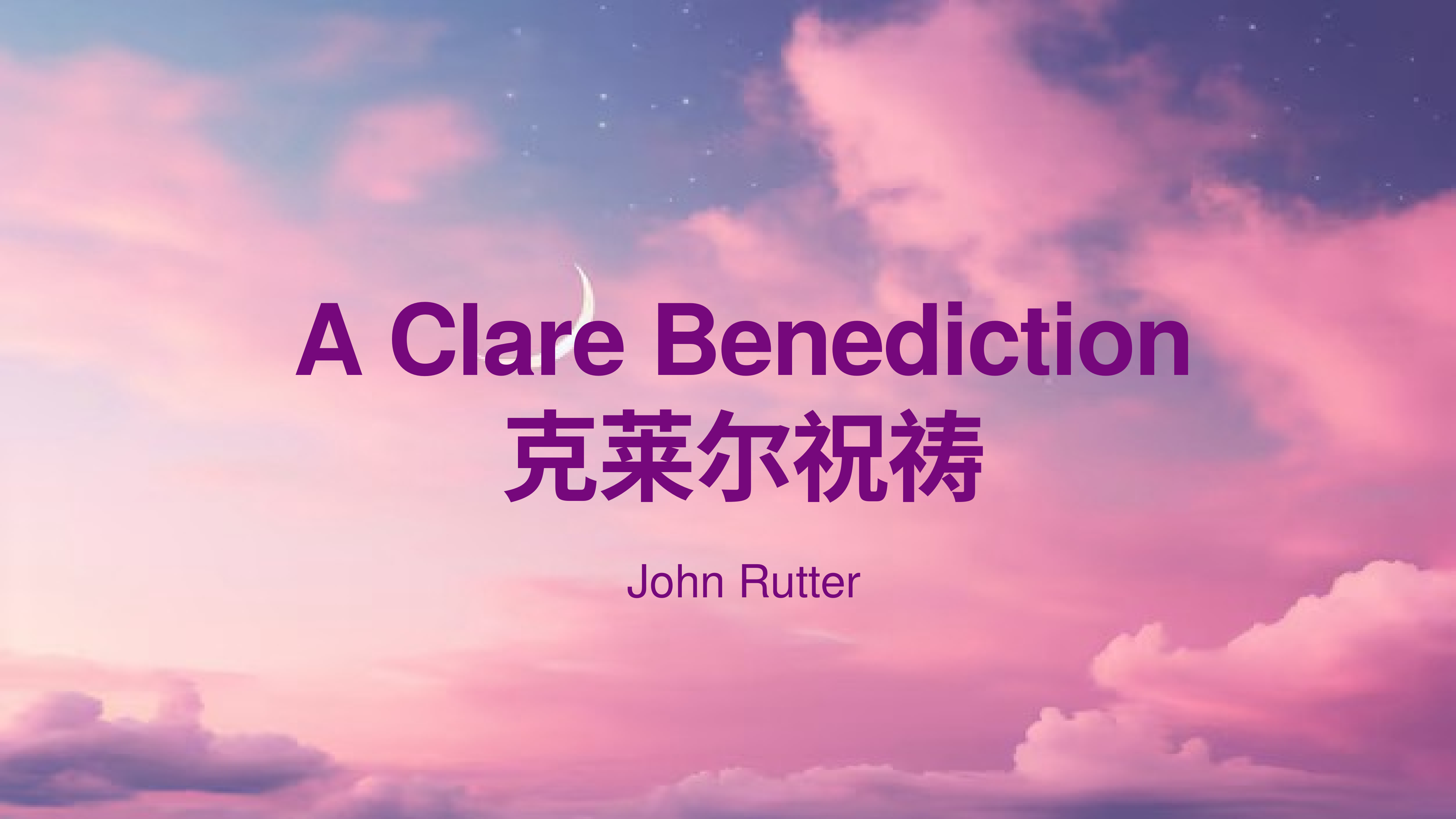

# A Clare Benediction
克莱尔祝祷
John Rutter